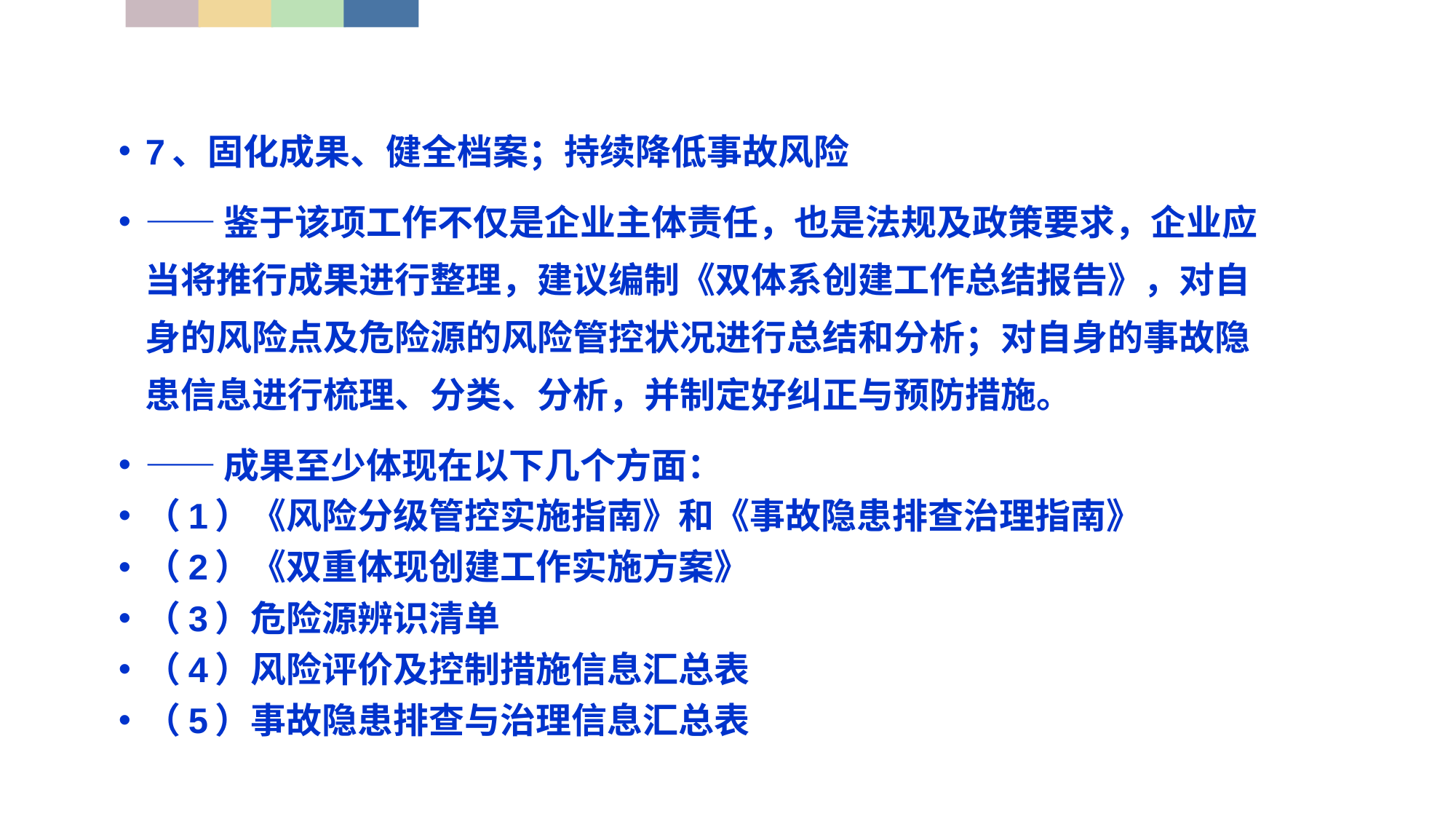

7、固化成果、健全档案；持续降低事故风险
——鉴于该项工作不仅是企业主体责任，也是法规及政策要求，企业应当将推行成果进行整理，建议编制《双体系创建工作总结报告》，对自身的风险点及危险源的风险管控状况进行总结和分析；对自身的事故隐患信息进行梳理、分类、分析，并制定好纠正与预防措施。
——成果至少体现在以下几个方面：
（1）《风险分级管控实施指南》和《事故隐患排查治理指南》
（2）《双重体现创建工作实施方案》
（3）危险源辨识清单
（4）风险评价及控制措施信息汇总表
（5）事故隐患排查与治理信息汇总表